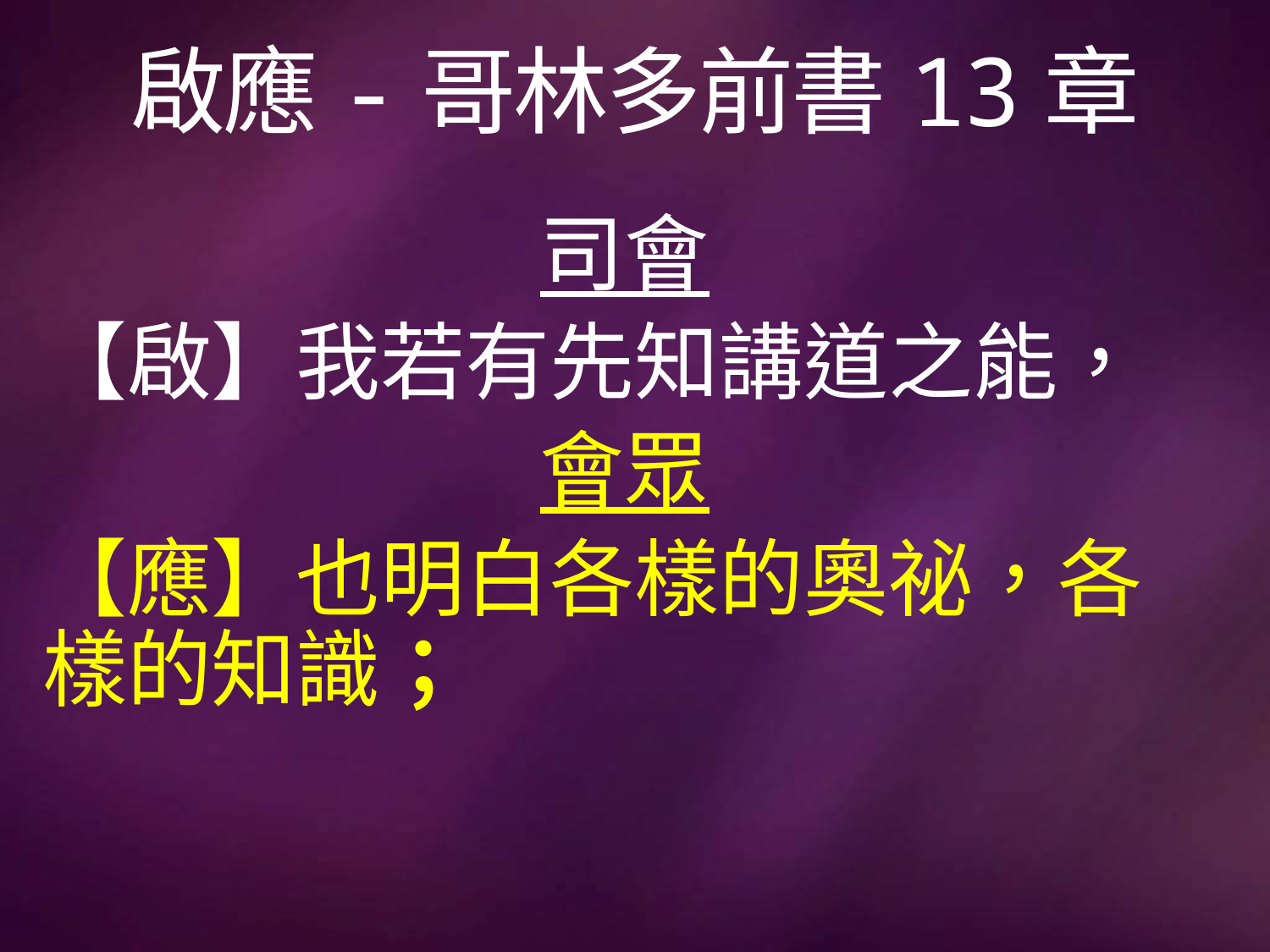

# 啟應-哥林多前書13章
司會
【啟】我若有先知講道之能，
會眾
【應】也明白各樣的奧祕，各樣的知識；